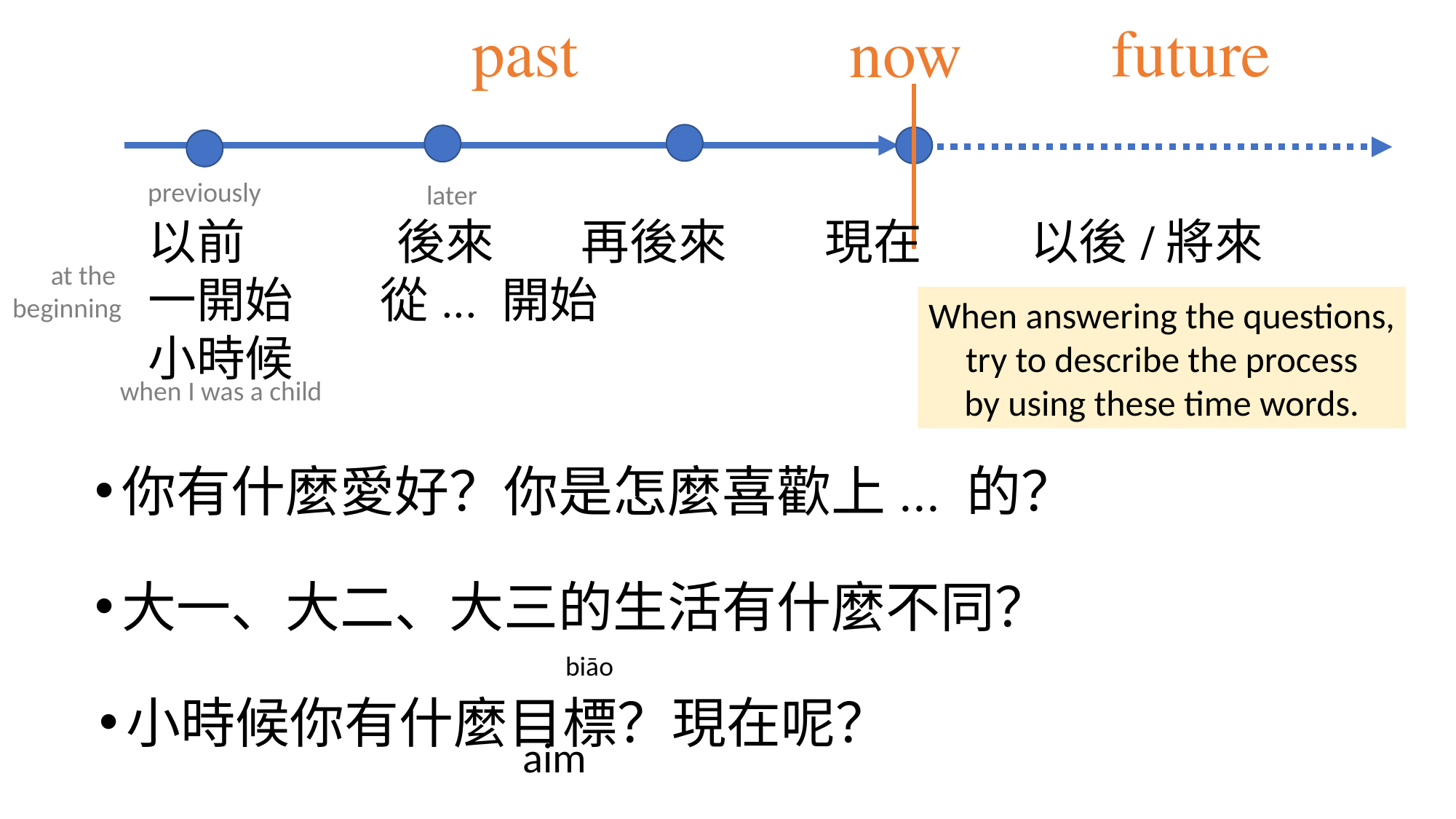

past
future
now

previously
later
以前              後來        再後來         現在          以後/將來
一開始        從... 開始
小時候

at the
beginning
When answering the questions,
 try to describe the process
by using these time words.
when I was a child
你有什麼愛好？你是怎麼喜歡上... 的？
大一、大二、大三的生活有什麼不同？
biāo
小時候你有什麼目標？現在呢？
aim